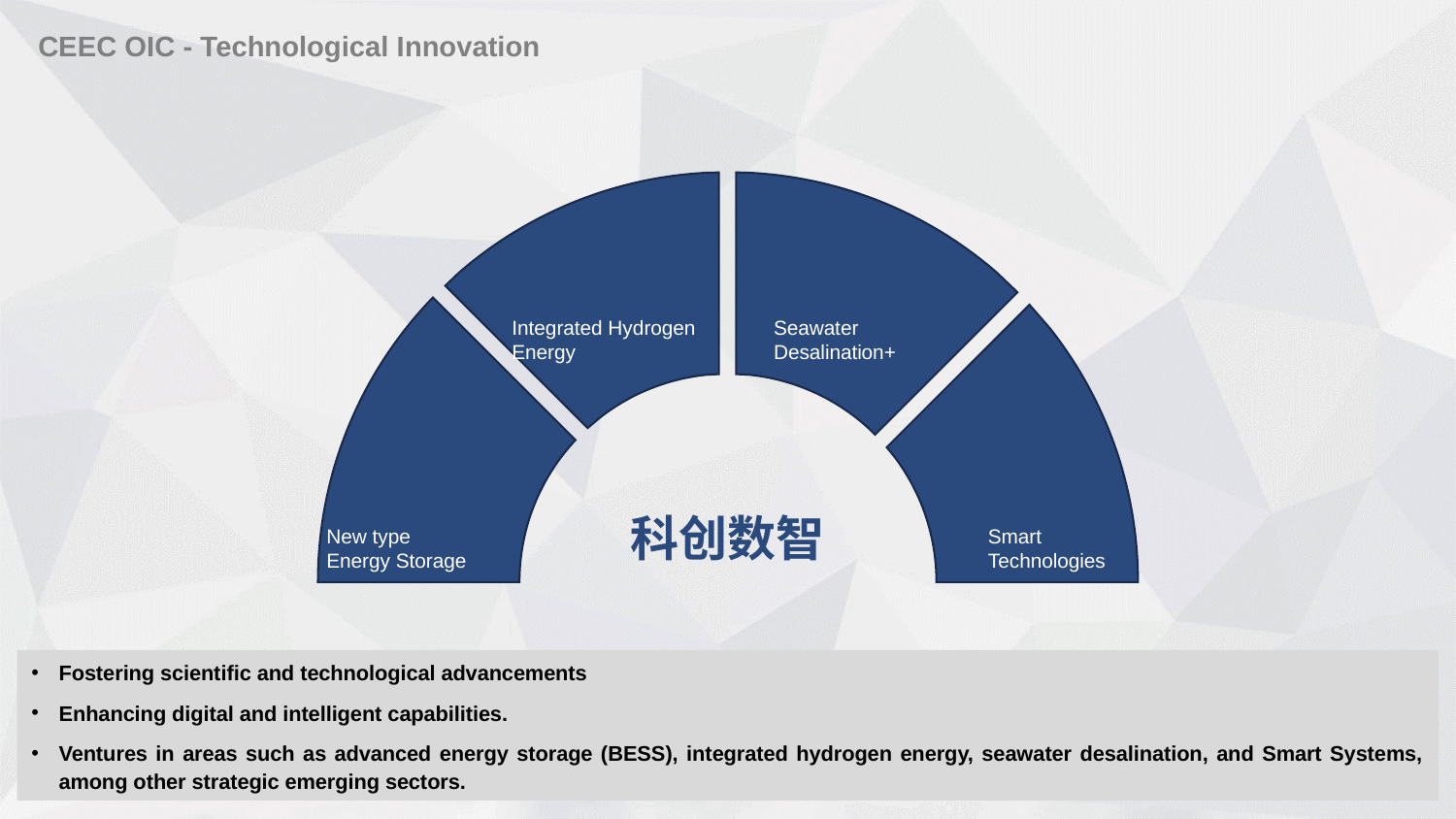

CEEC OIC - Technological Innovation

Integrated Hydrogen
Energy
Seawater
Desalination+
科创数智
New type
Energy Storage
Smart
Technologies
Fostering scientific and technological advancements
Enhancing digital and intelligent capabilities.
Ventures in areas such as advanced energy storage (BESS), integrated hydrogen energy, seawater desalination, and Smart Systems, among other strategic emerging sectors.